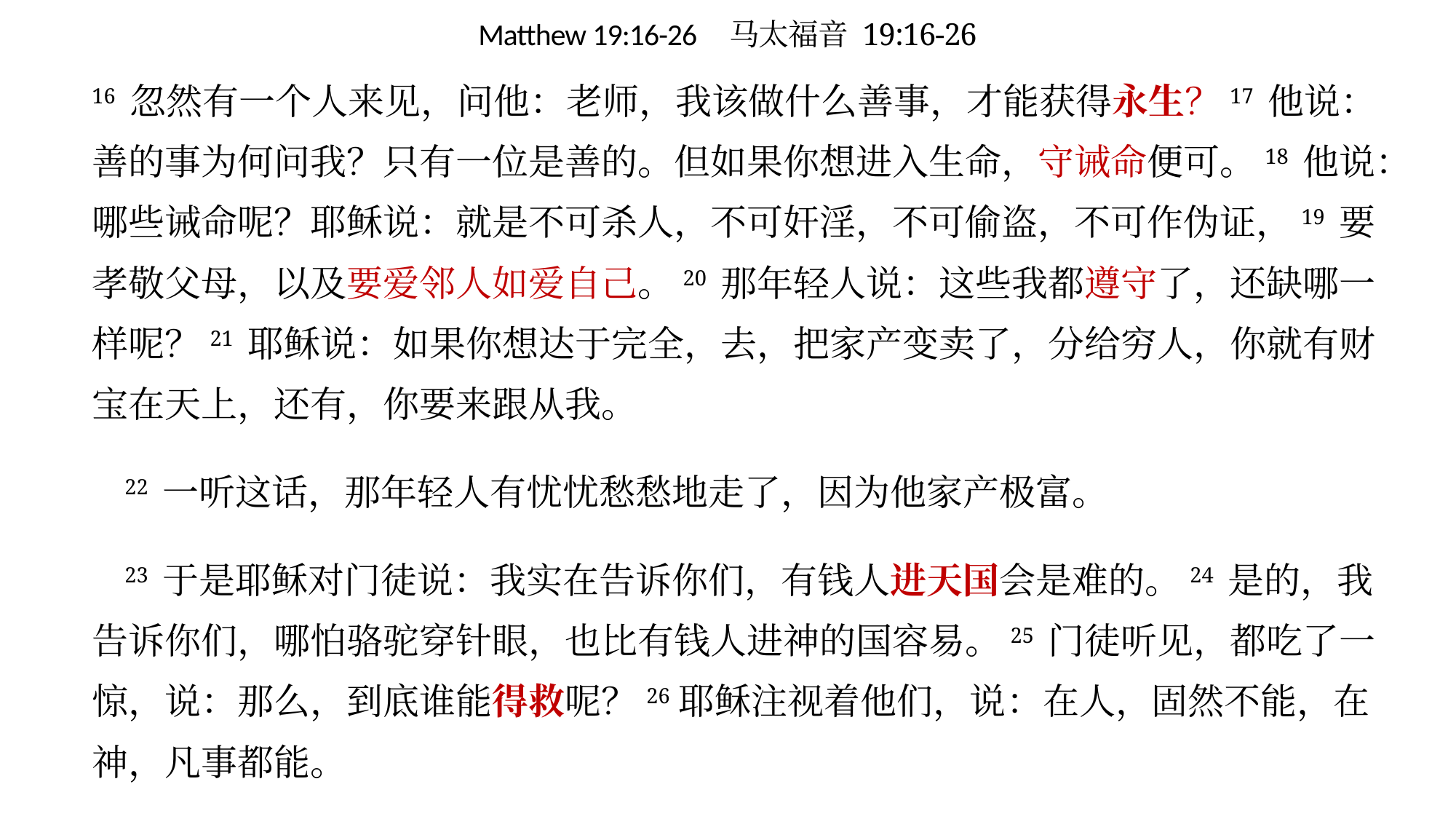

# Matthew 19:16-26    马太福音 19:16-26
16 忽然有一个人来见，问他：老师，我该做什么善事，才能获得永生？17 他说：善的事为何问我？只有一位是善的。但如果你想进入生命，守诫命便可。18 他说：哪些诫命呢？耶稣说：就是不可杀人，不可奸淫，不可偷盗，不可作伪证，19 要孝敬父母，以及要爱邻人如爱自己。20 那年轻人说：这些我都遵守了，还缺哪一样呢？21 耶稣说：如果你想达于完全，去，把家产变卖了，分给穷人，你就有财宝在天上，还有，你要来跟从我。
      22 一听这话，那年轻人有忧忧愁愁地走了，因为他家产极富。
      23 于是耶稣对门徒说：我实在告诉你们，有钱人进天国会是难的。24 是的，我告诉你们，哪怕骆驼穿针眼，也比有钱人进神的国容易。25 门徒听见，都吃了一惊，说：那么，到底谁能得救呢？26耶稣注视着他们，说：在人，固然不能，在神，凡事都能。